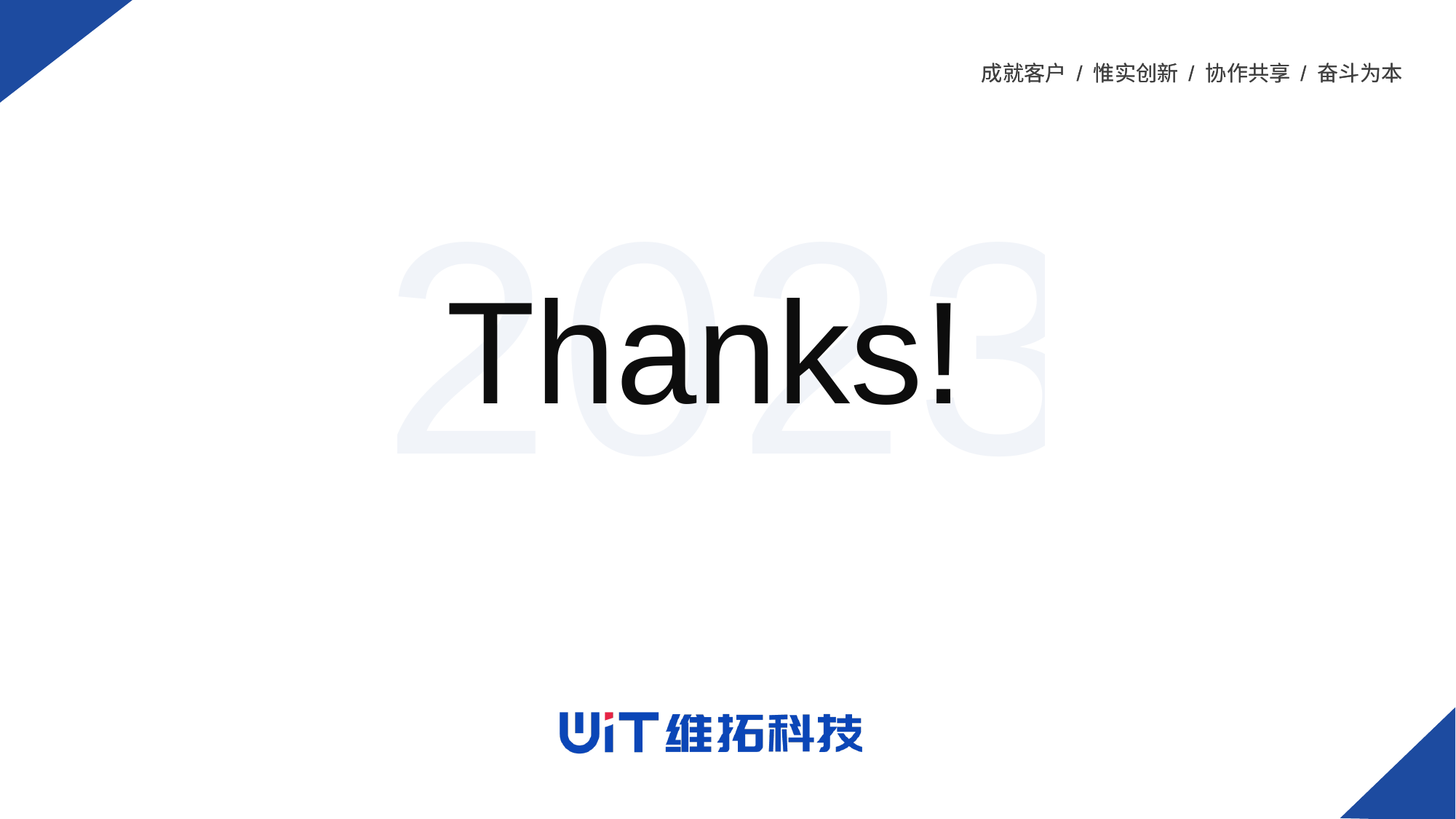

成就客户 / 惟实创新 / 协作共享 / 奋斗为本
Thanks!